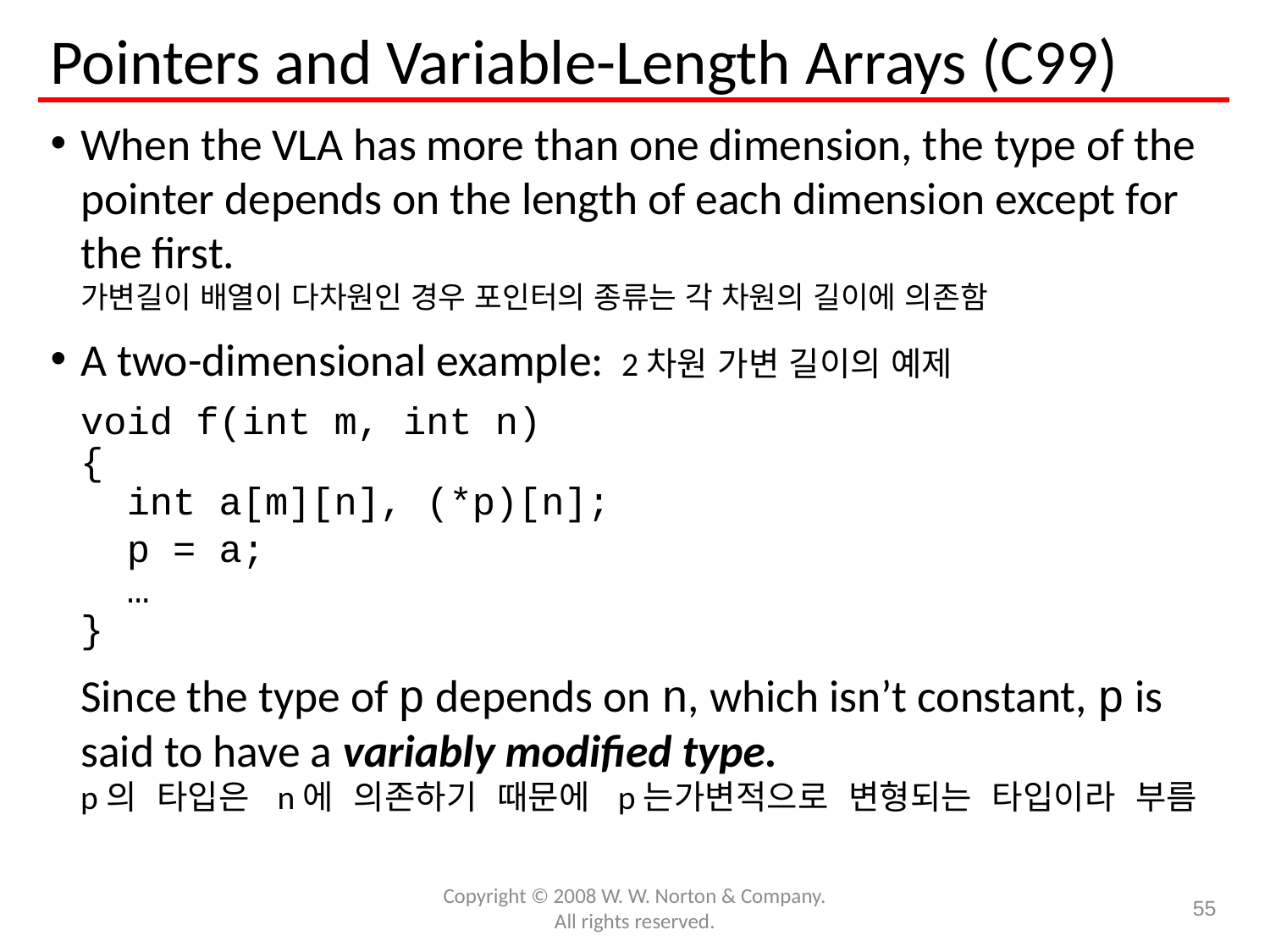

# Pointers and Variable-Length Arrays (C99)
When the VLA has more than one dimension, the type of the pointer depends on the length of each dimension except for the first.
가변길이 배열이 다차원인 경우 포인터의 종류는 각 차원의 길이에 의존함
A two-dimensional example:  2차원 가변 길이의 예제
	void f(int m, int n)
	{
	  int a[m][n], (*p)[n];
	  p = a;
	  …
	}
	Since the type of p depends on n, which isn’t constant, p is said to have a variably modified type.
p의 타입은 n에 의존하기 때문에 p는가변적으로 변형되는 타입이라 부름
Copyright © 2008 W. W. Norton & Company.
All rights reserved.
55